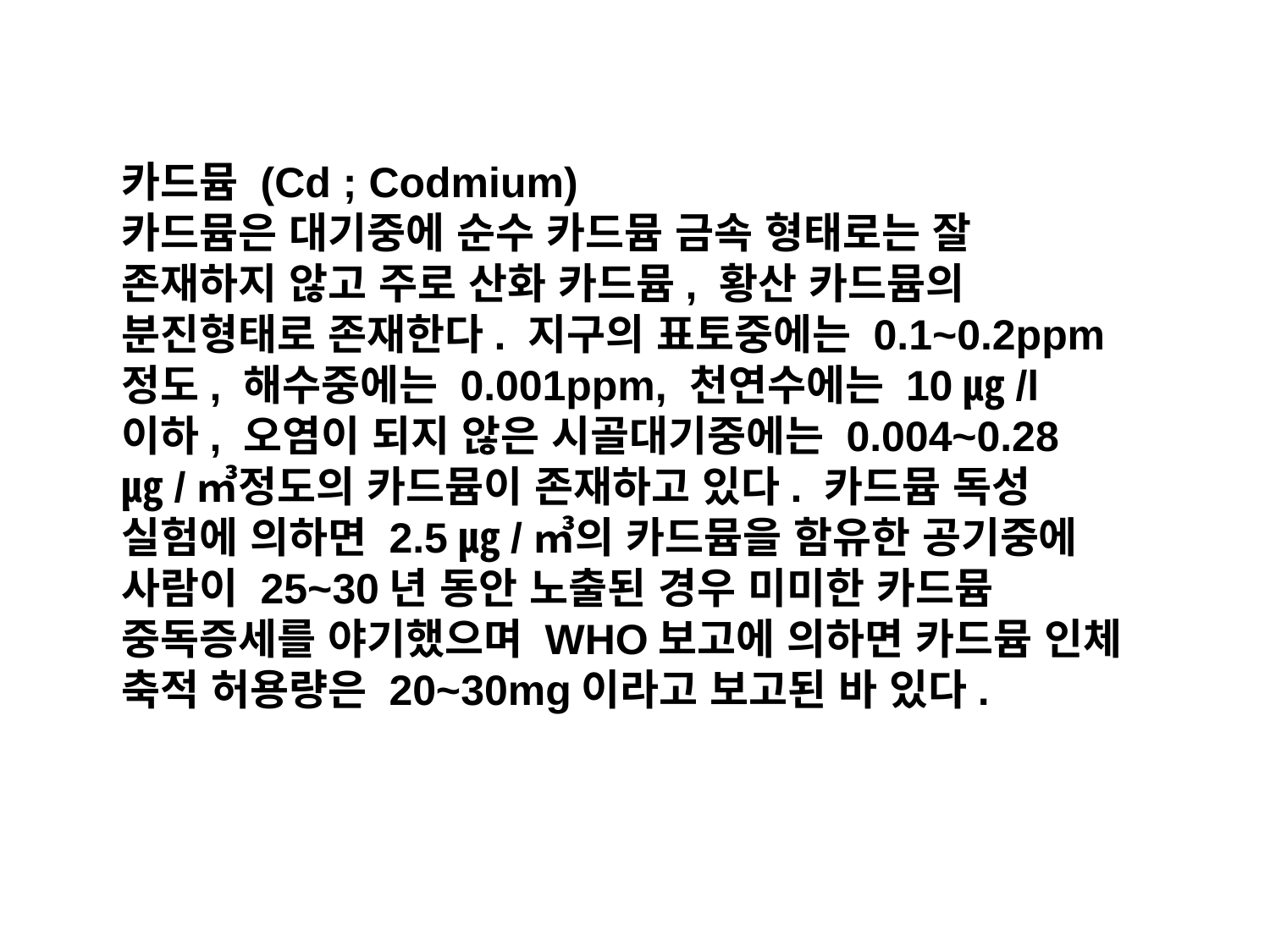

카드뮴 (Cd ; Codmium)
카드뮴은 대기중에 순수 카드뮴 금속 형태로는 잘 존재하지 않고 주로 산화 카드뮴, 황산 카드뮴의 분진형태로 존재한다. 지구의 표토중에는 0.1~0.2ppm정도, 해수중에는 0.001ppm, 천연수에는 10㎍/l 이하, 오염이 되지 않은 시골대기중에는 0.004~0.28㎍/㎥정도의 카드뮴이 존재하고 있다. 카드뮴 독성 실험에 의하면 2.5㎍/㎥의 카드뮴을 함유한 공기중에 사람이 25~30년 동안 노출된 경우 미미한 카드뮴 중독증세를 야기했으며 WHO보고에 의하면 카드뮴 인체 축적 허용량은 20~30mg이라고 보고된 바 있다.